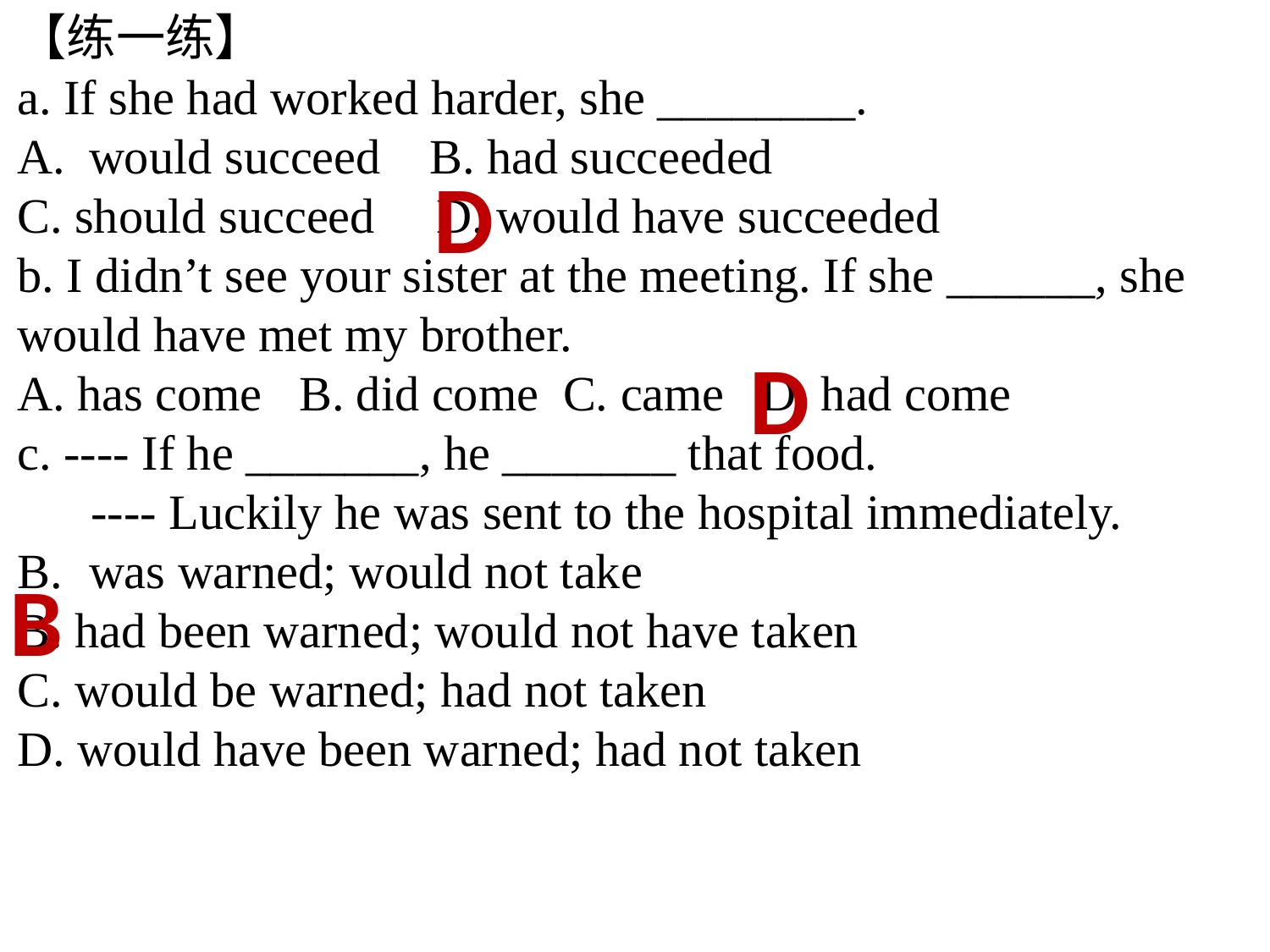

【练一练】
a. If she had worked harder, she ________.
would succeed    B. had succeeded
C. should succeed     D. would have succeeded
b. I didn’t see your sister at the meeting. If she ______, she would have met my brother.
A. has come   B. did come  C. came   D. had come
c. ---- If he _______, he _______ that food.
      ---- Luckily he was sent to the hospital immediately.
was warned; would not take
B. had been warned; would not have taken
C. would be warned; had not taken
D. would have been warned; had not taken

D
D
B